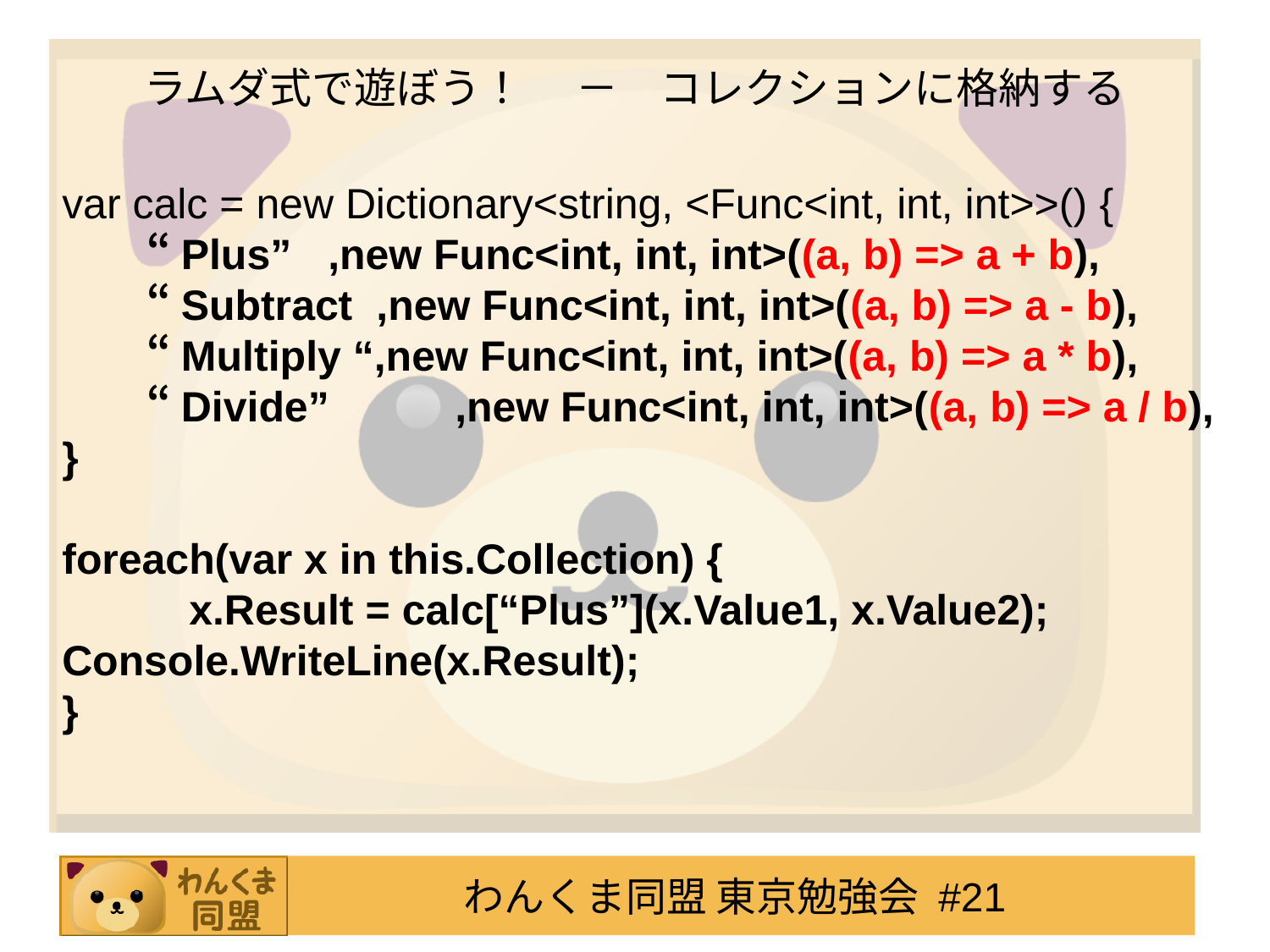

# ラムダ式で遊ぼう！ 　－　コレクションに格納する
var calc = new Dictionary<string, <Func<int, int, int>>() {
　　“Plus”	 ,new Func<int, int, int>((a, b) => a + b),
　　“Subtract  ,new Func<int, int, int>((a, b) => a - b),
　　“Multiply “,new Func<int, int, int>((a, b) => a * b),
　　“Divide” 	 ,new Func<int, int, int>((a, b) => a / b),
}

foreach(var x in this.Collection) {
	x.Result = calc[“Plus”](x.Value1, x.Value2); 	Console.WriteLine(x.Result);
}